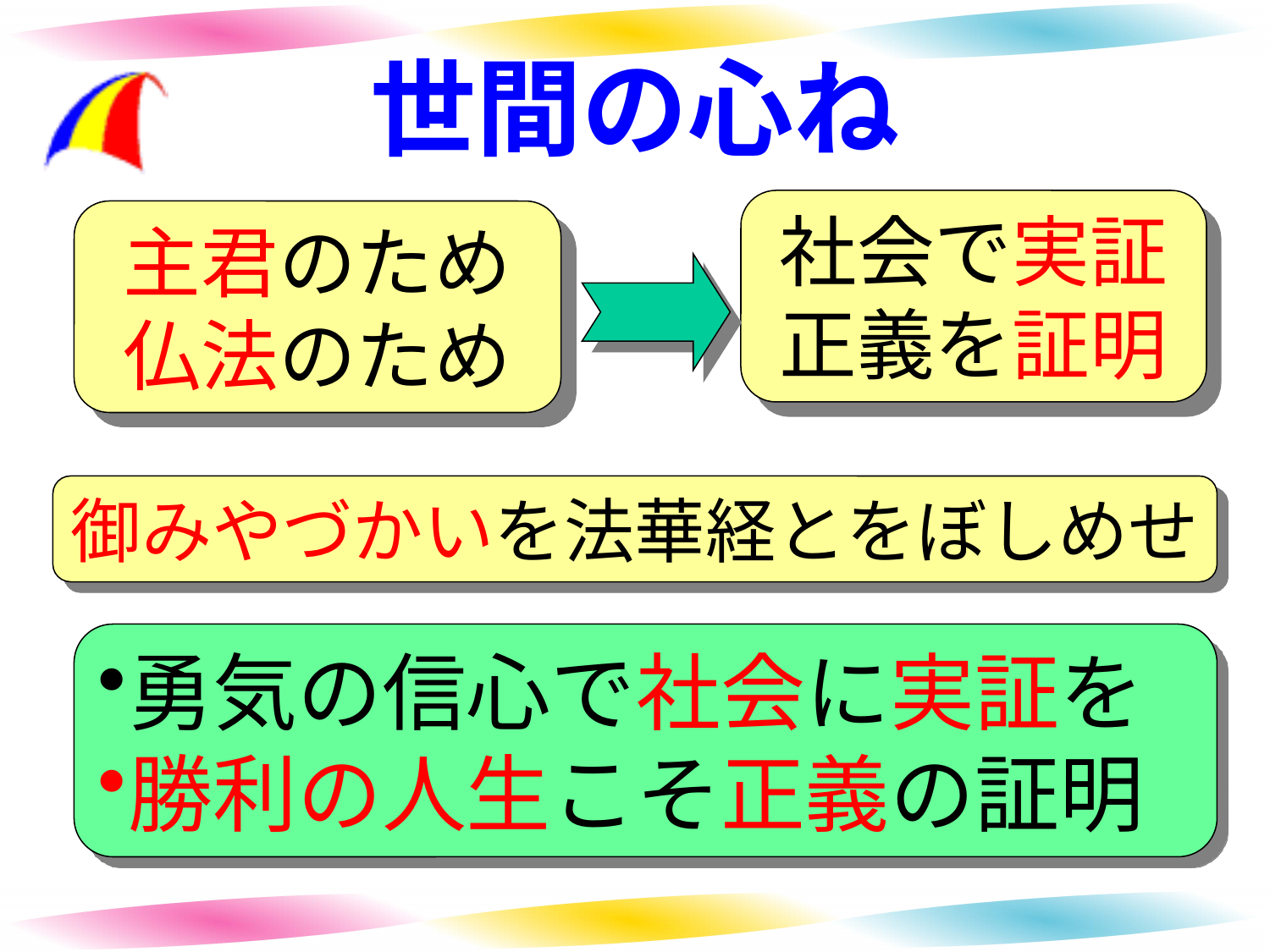

# 世間の心ね
社会で実証
正義を証明
主君のため
仏法のため

御みやづかいを法華経とをぼしめせ
勇気の信心で社会に実証を
勝利の人生こそ正義の証明